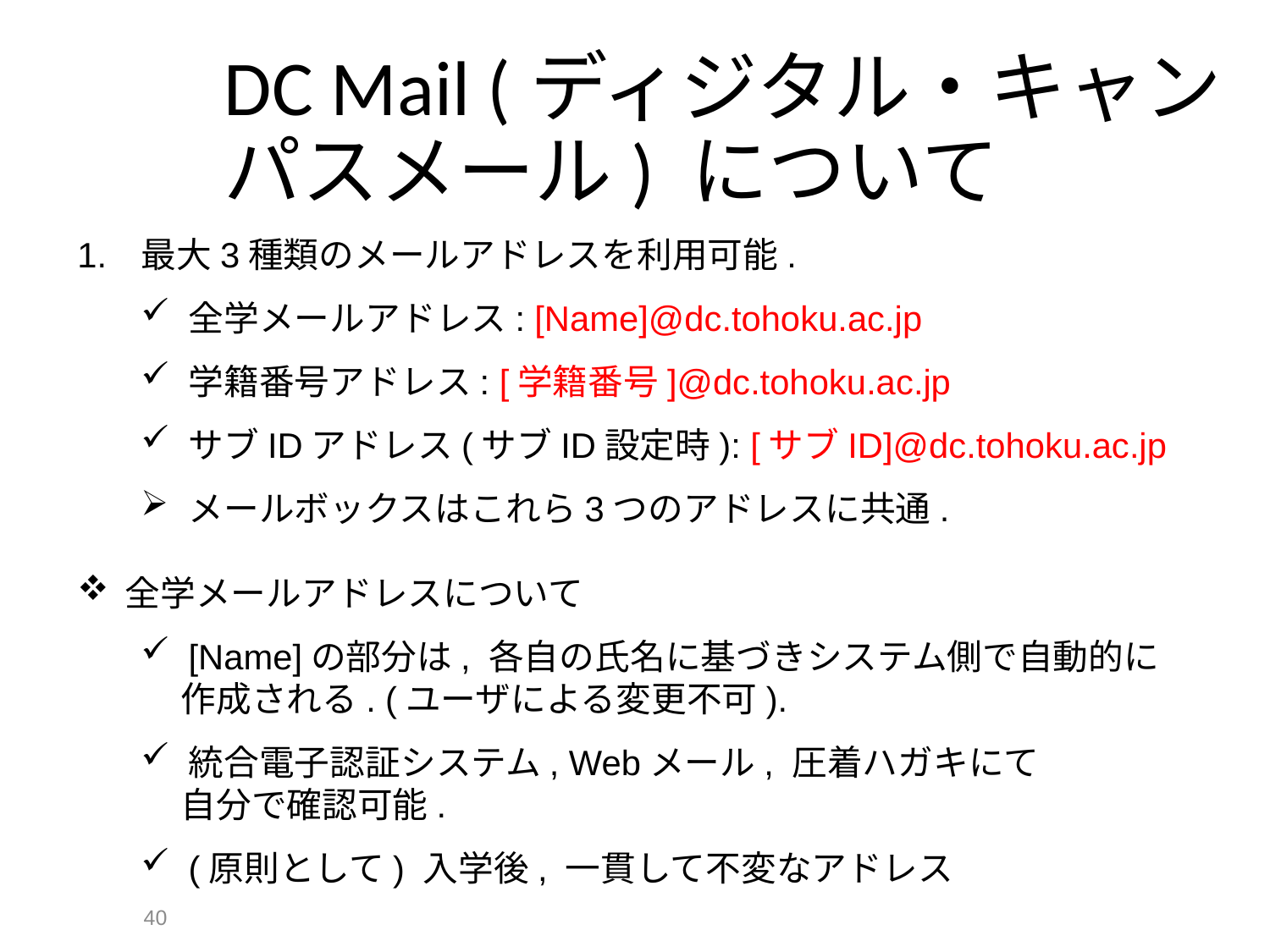

# DC Mail (ディジタル・キャンパスメール) について
最大3種類のメールアドレスを利用可能.

全学メールアドレス: [Name]@dc.tohoku.ac.jp

学籍番号アドレス: [学籍番号]@dc.tohoku.ac.jp

サブIDアドレス(サブID設定時): [サブID]@dc.tohoku.ac.jp

メールボックスはこれら3つのアドレスに共通.

全学メールアドレスについて

[Name]の部分は, 各自の氏名に基づきシステム側で自動的に
    作成される. (ユーザによる変更不可).

統合電子認証システム, Webメール, 圧着ハガキにて
    自分で確認可能.

(原則として) 入学後, 一貫して不変なアドレス
40